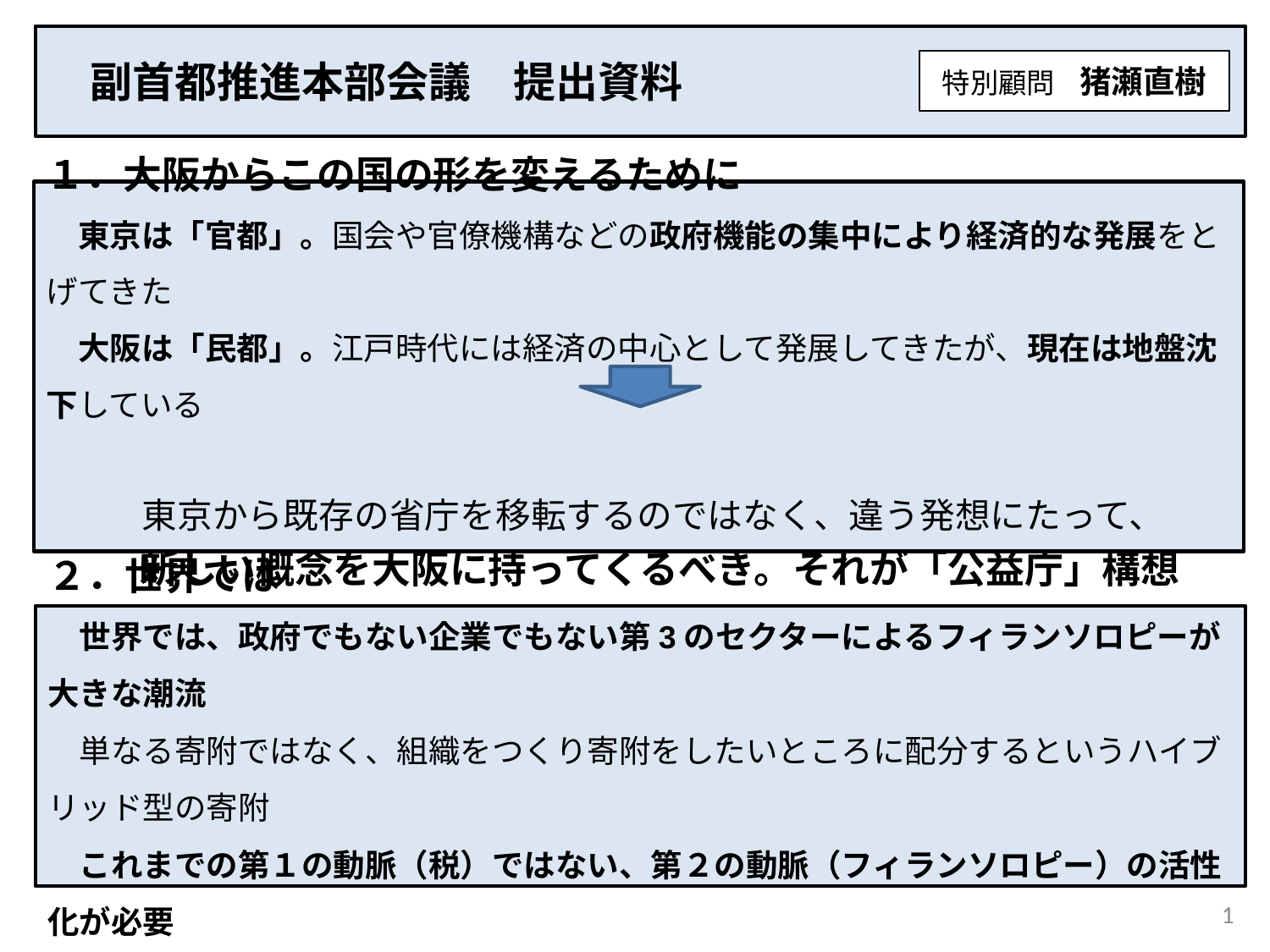

副首都推進本部会議　提出資料
特別顧問　猪瀬直樹
１．大阪からこの国の形を変えるために
　東京は「官都」。国会や官僚機構などの政府機能の集中により経済的な発展をとげてきた
　大阪は「民都」。江戸時代には経済の中心として発展してきたが、現在は地盤沈下している

　東京から既存の省庁を移転するのではなく、違う発想にたって、
　新しい概念を大阪に持ってくるべき。それが「公益庁」構想

２．世界では
　世界では、政府でもない企業でもない第3のセクターによるフィランソロピーが大きな潮流
　単なる寄附ではなく、組織をつくり寄附をしたいところに配分するというハイブリッド型の寄附
　これまでの第１の動脈（税）ではない、第２の動脈（フィランソロピー）の活性化が必要
1